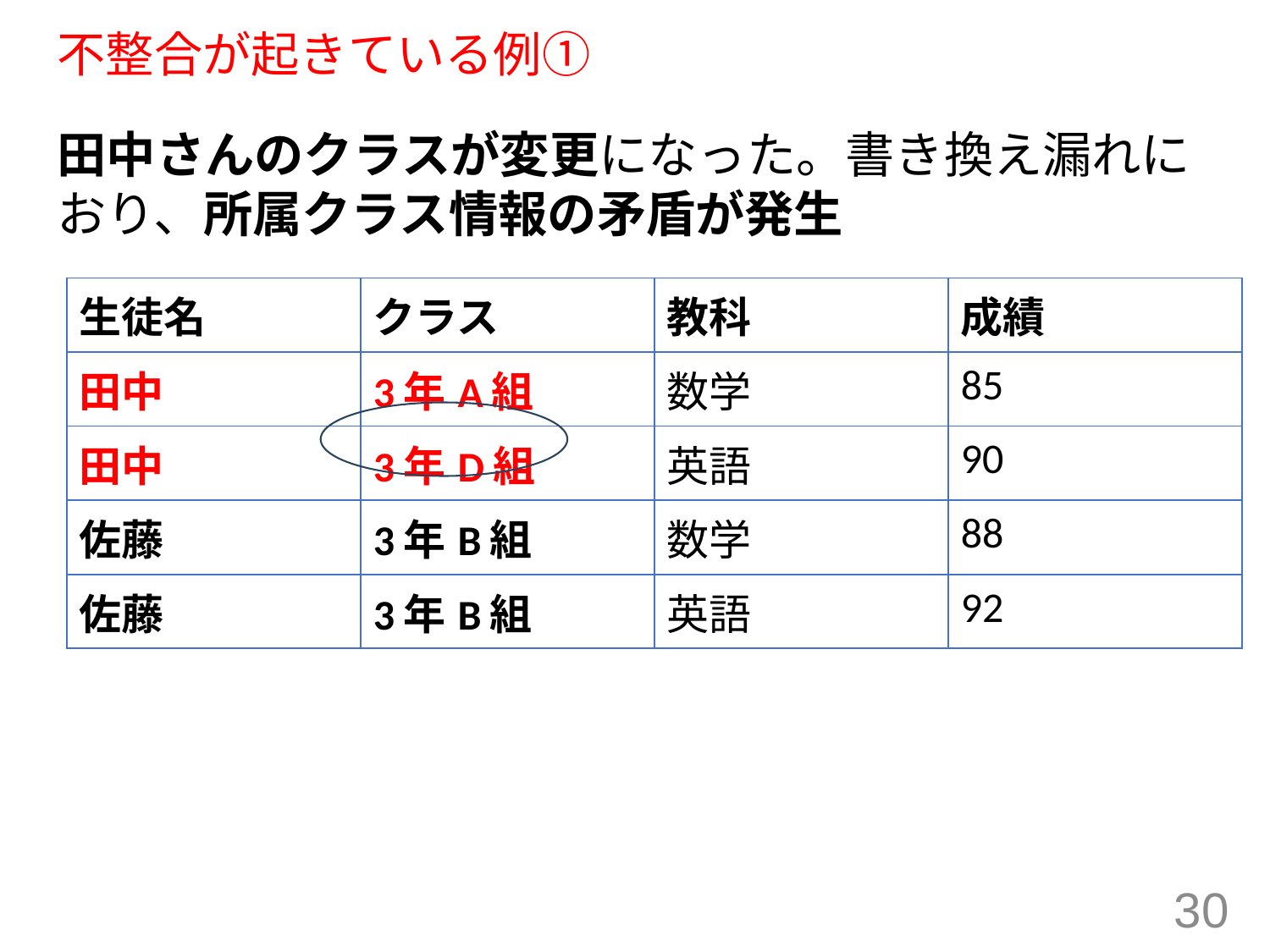

# 不整合が起きている例①
田中さんのクラスが変更になった。書き換え漏れにおり、所属クラス情報の矛盾が発生
| 生徒名 | クラス | 教科 | 成績 |
| --- | --- | --- | --- |
| 田中 | 3年A組 | 数学 | 85 |
| 田中 | 3年D組 | 英語 | 90 |
| 佐藤 | 3年B組 | 数学 | 88 |
| 佐藤 | 3年B組 | 英語 | 92 |

30